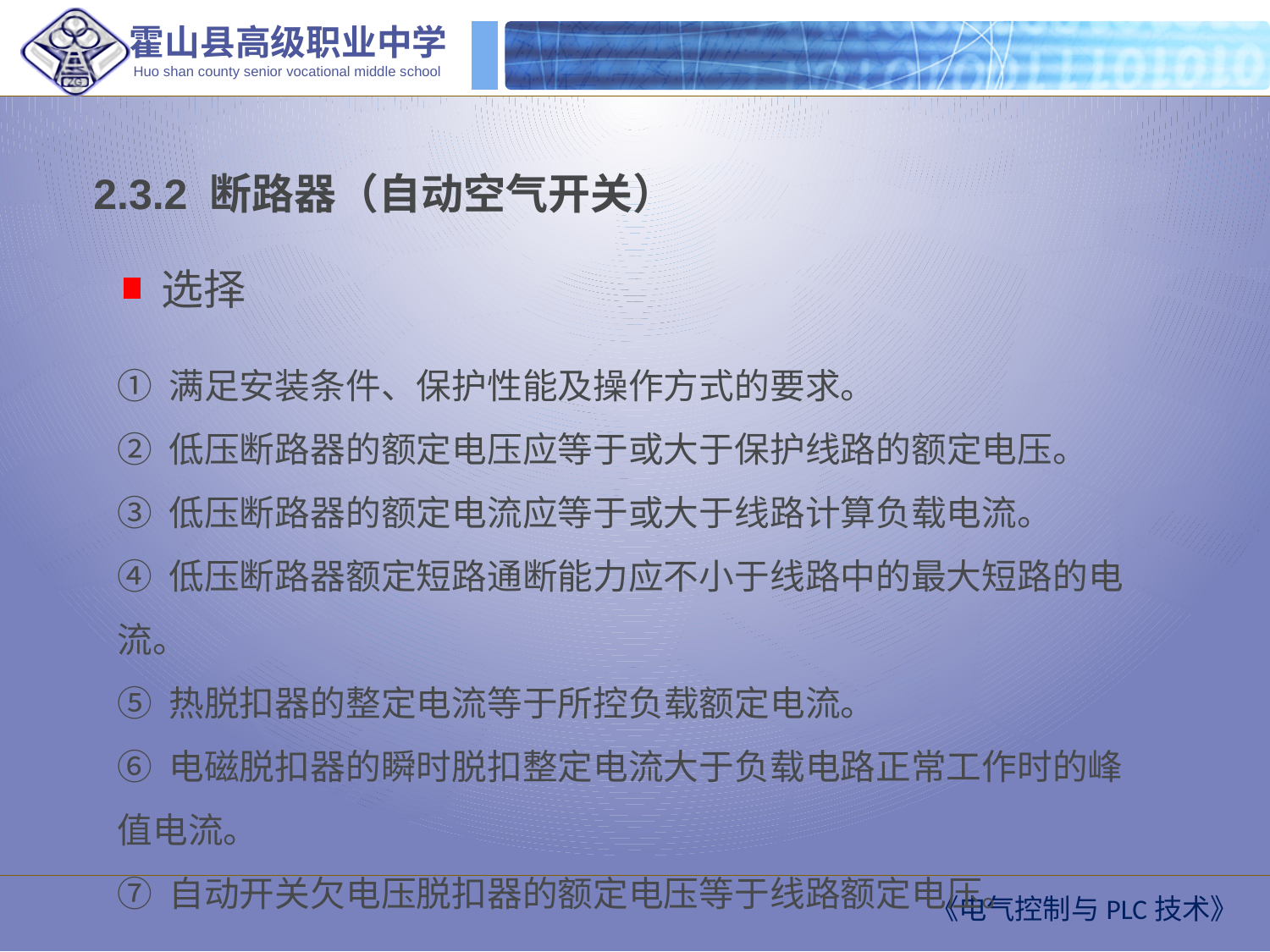

2.3.2 断路器（自动空气开关）
选择

① 满足安装条件、保护性能及操作方式的要求。
② 低压断路器的额定电压应等于或大于保护线路的额定电压。
③ 低压断路器的额定电流应等于或大于线路计算负载电流。
④ 低压断路器额定短路通断能力应不小于线路中的最大短路的电流。
⑤ 热脱扣器的整定电流等于所控负载额定电流。
⑥ 电磁脱扣器的瞬时脱扣整定电流大于负载电路正常工作时的峰值电流。
⑦ 自动开关欠电压脱扣器的额定电压等于线路额定电压。